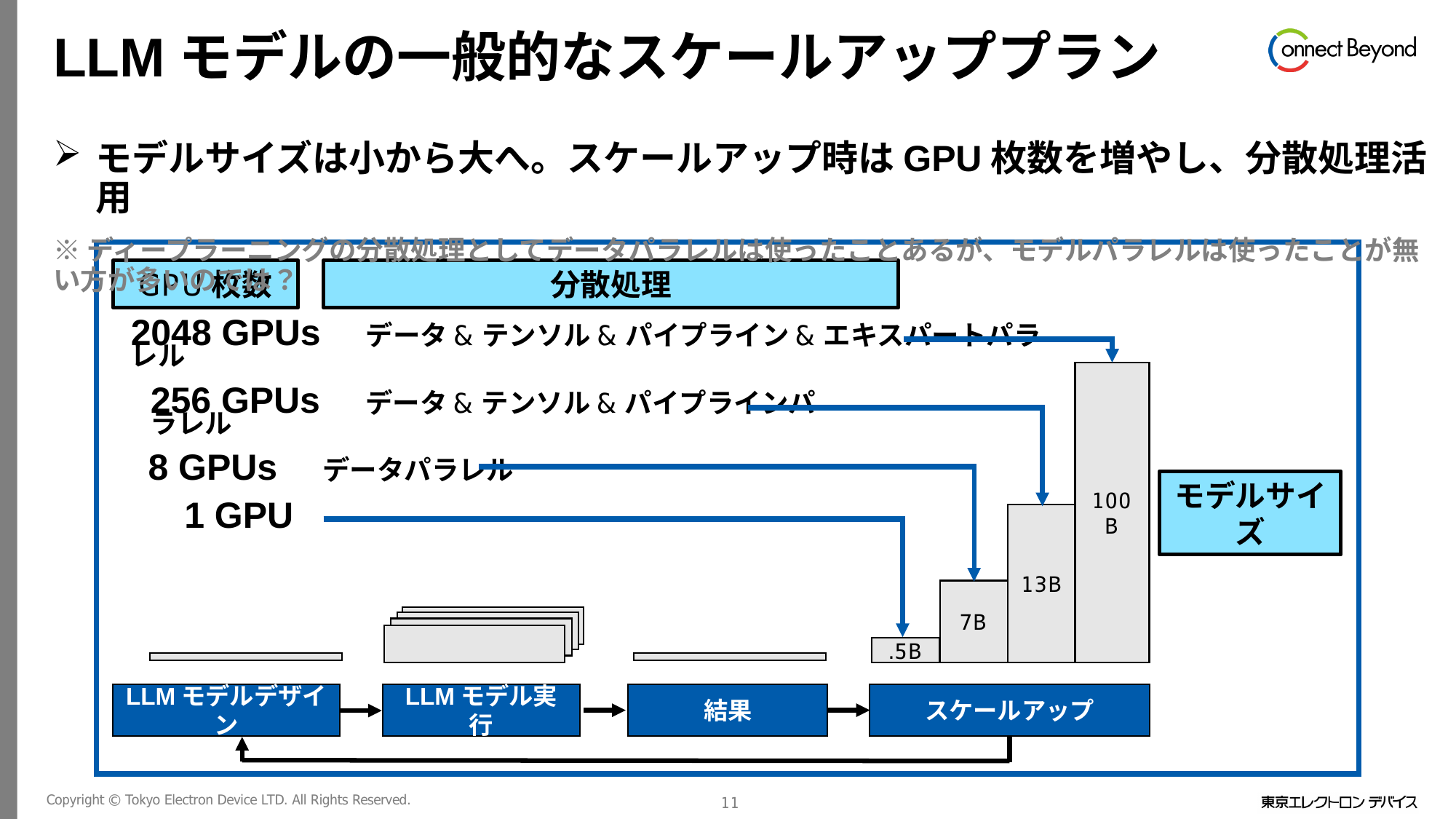

# LLMモデルの一般的なスケールアッププラン
モデルサイズは小から大へ。スケールアップ時はGPU枚数を増やし、分散処理活用
※ディープラーニングの分散処理としてデータパラレルは使ったことあるが、モデルパラレルは使ったことが無い方が多いのでは？

GPU枚数
分散処理
2048 GPUs　データ&テンソル&パイプライン&エキスパートパラレル
100B
256 GPUs　データ&テンソル&パイプラインパラレル
8 GPUs　データパラレル
モデルサイズ
13B
1 GPU
7B

.5B

LLMモデルデザイン
LLMモデル実行
結果
スケールアップ